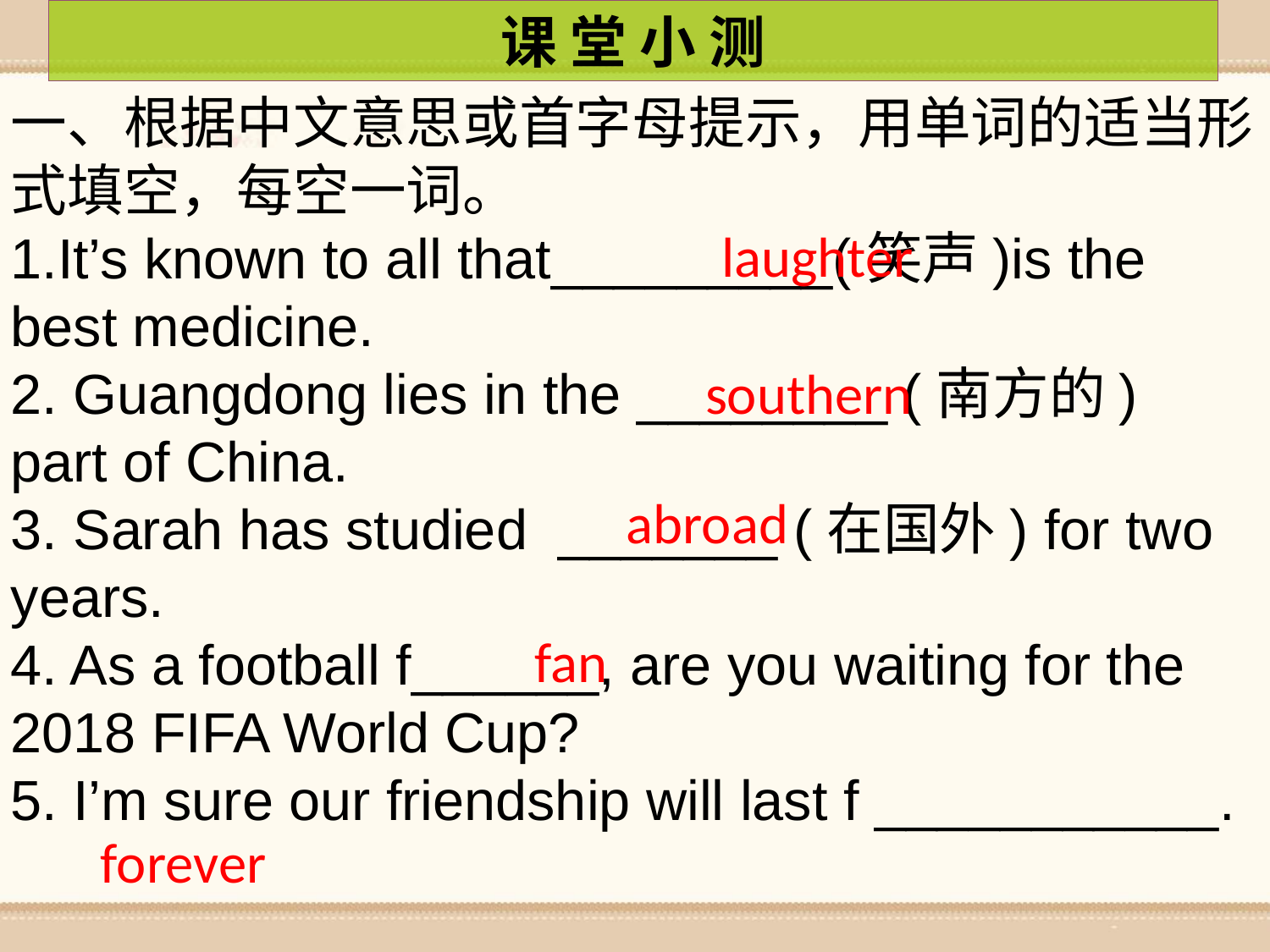

课 堂 小 测
一、根据中文意思或首字母提示，用单词的适当形式填空，每空一词。
1.It’s known to all that_________(笑声)is the best medicine.
2. Guangdong lies in the ________ (南方的)  part of China.
3. Sarah has studied  _______ (在国外) for two years.
4. As a football f______, are you waiting for the 2018 FIFA World Cup?
5. I’m sure our friendship will last f ___________.
laughter
southern
abroad
 fan
forever